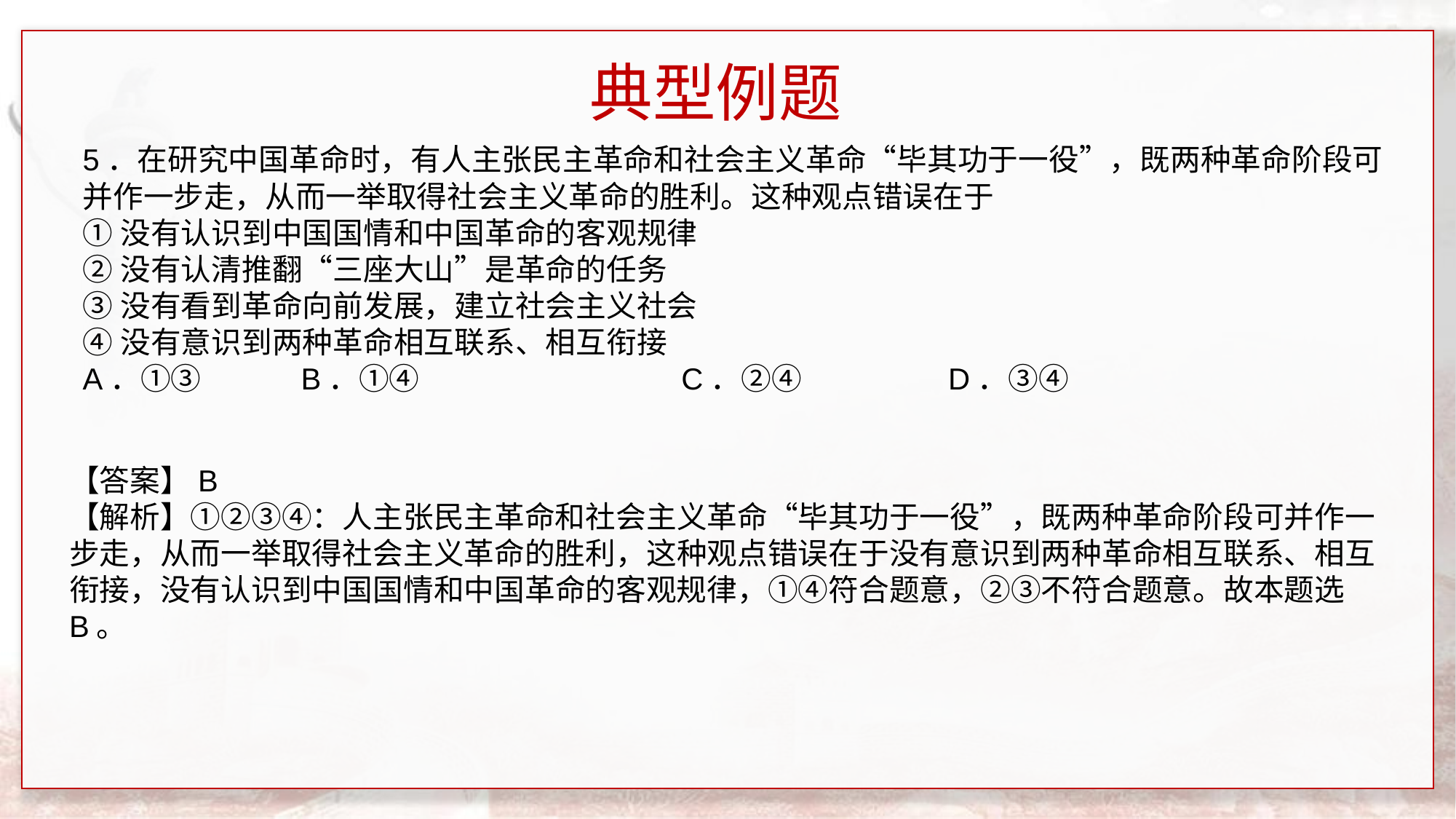

典型例题
5．在研究中国革命时，有人主张民主革命和社会主义革命“毕其功于一役”，既两种革命阶段可并作一步走，从而一举取得社会主义革命的胜利。这种观点错误在于
①没有认识到中国国情和中国革命的客观规律
②没有认清推翻“三座大山”是革命的任务
③没有看到革命向前发展，建立社会主义社会
④没有意识到两种革命相互联系、相互衔接
A．①③	B．①④	                       C．②④	              D．③④
【答案】B
【解析】①②③④：人主张民主革命和社会主义革命“毕其功于一役”，既两种革命阶段可并作一步走，从而一举取得社会主义革命的胜利，这种观点错误在于没有意识到两种革命相互联系、相互衔接，没有认识到中国国情和中国革命的客观规律，①④符合题意，②③不符合题意。故本题选B。